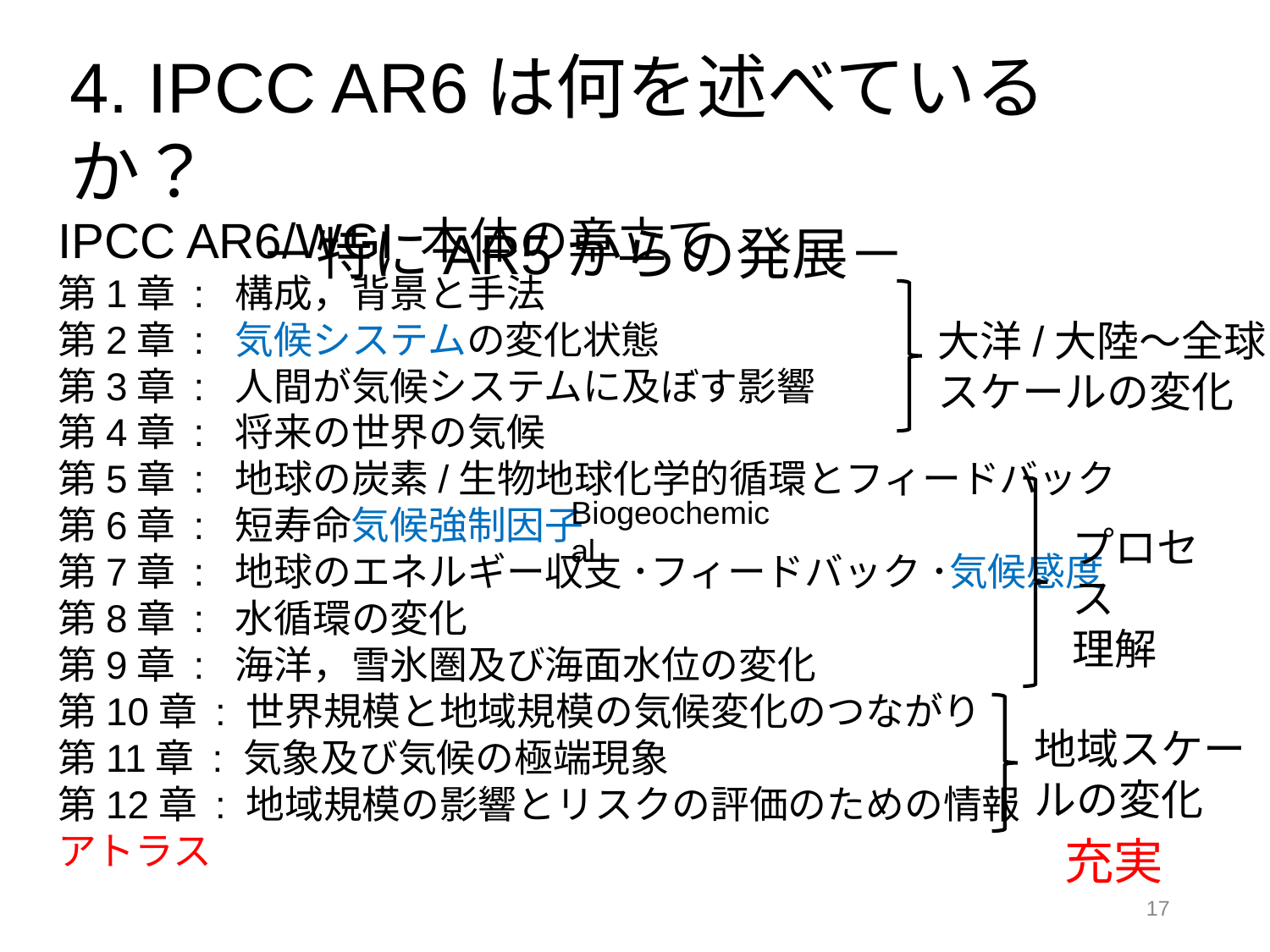

4. IPCC AR6は何を述べているか？
　　　－特にAR5からの発展－
IPCC AR6/WGI 本体の章立て
第1章 :  構成，背景と手法
第2章 :  気候システムの変化状態
第3章 :  人間が気候システムに及ぼす影響
第4章 :  将来の世界の気候
第5章 :  地球の炭素/生物地球化学的循環とフィードバック
第6章 :  短寿命気候強制因子
第7章 :  地球のエネルギー収支 ･フィードバック ･気候感度
第8章 :  水循環の変化
第9章 :  海洋，雪氷圏及び海面水位の変化
第10章 : 世界規模と地域規模の気候変化のつながり
第11章 : 気象及び気候の極端現象
第12章 : 地域規模の影響とリスクの評価のための情報
アトラス

大洋/大陸～全球
スケールの変化

プロセス
理解

地域スケー
ルの変化
Biogeochemical
充実
17